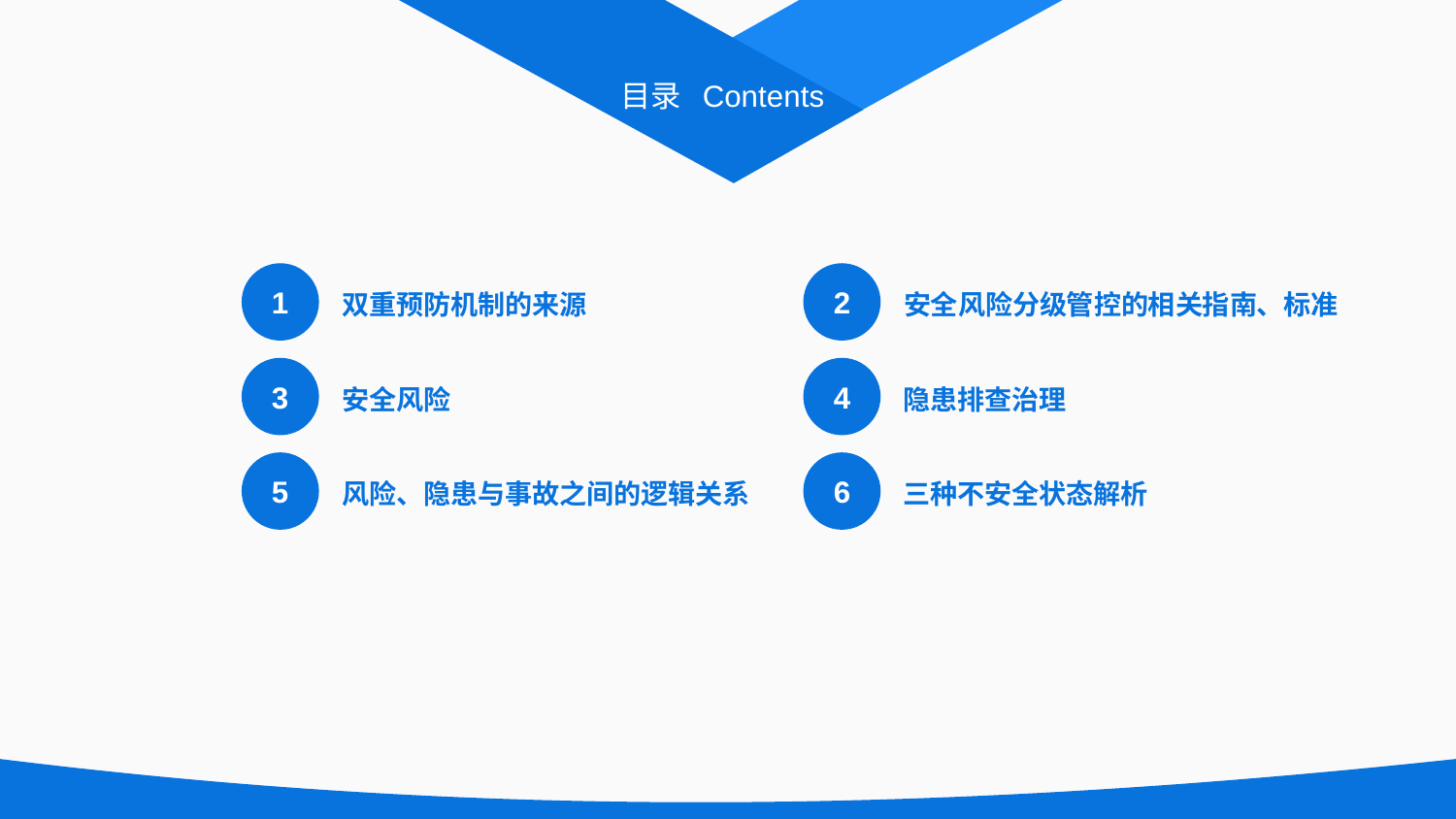

目录  Contents
1
2
双重预防机制的来源
安全风险分级管控的相关指南、标准
3
4
安全风险
隐患排查治理
5
6
风险、隐患与事故之间的逻辑关系
三种不安全状态解析